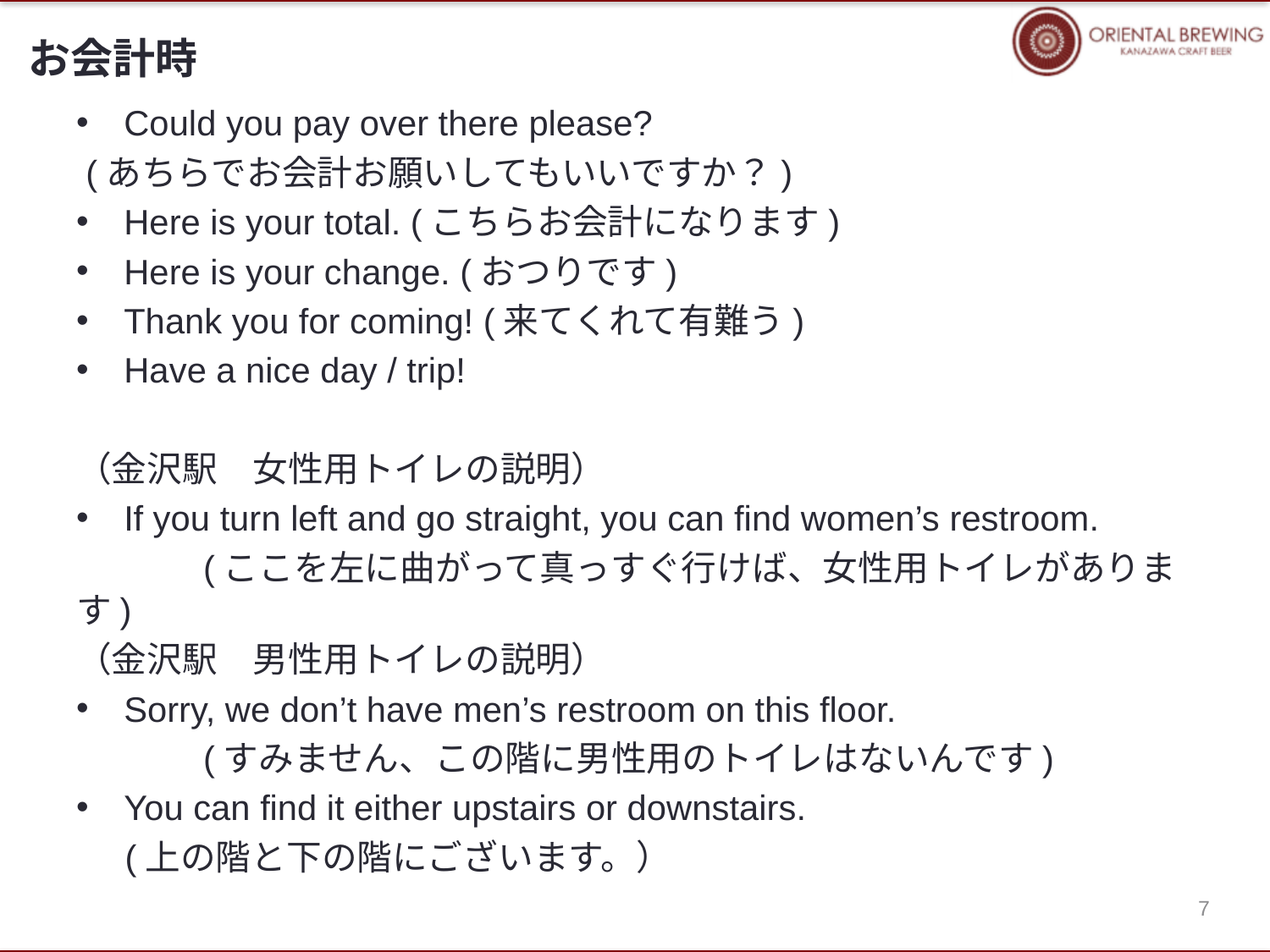

# お会計時
Could you pay over there please?
 (あちらでお会計お願いしてもいいですか？)
Here is your total. (こちらお会計になります)
Here is your change. (おつりです)
Thank you for coming! (来てくれて有難う)
Have a nice day / trip!

（金沢駅　女性用トイレの説明）
If you turn left and go straight, you can find women’s restroom.
	(ここを左に曲がって真っすぐ行けば、女性用トイレがあります)
（金沢駅　男性用トイレの説明）
Sorry, we don’t have men’s restroom on this floor.
	(すみません、この階に男性用のトイレはないんです)
You can find it either upstairs or downstairs.
     (上の階と下の階にございます。）